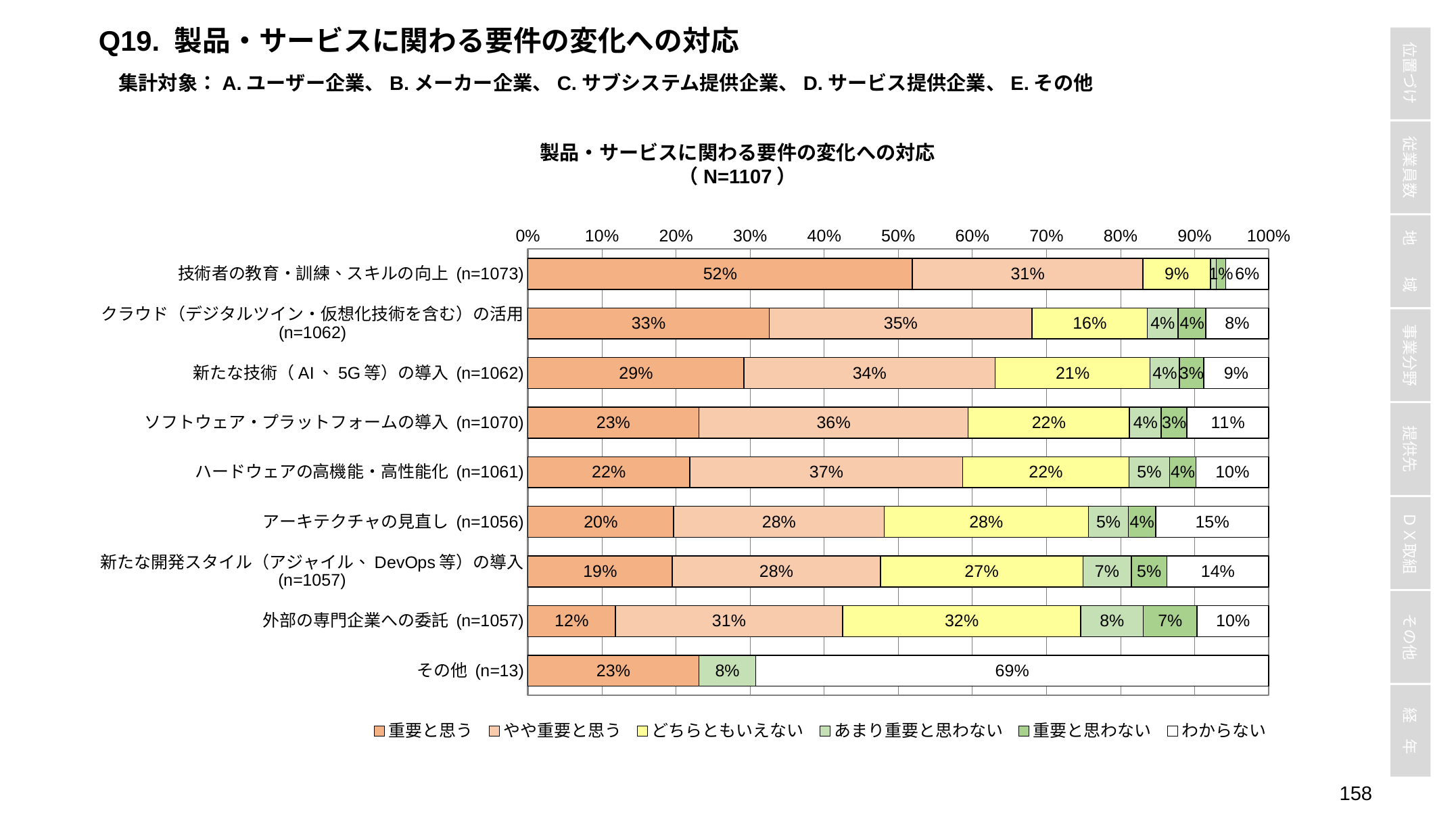

Q19. 製品・サービスに関わる要件の変化への対応
集計対象：A.ユーザー企業、B.メーカー企業、C.サブシステム提供企業、D.サービス提供企業、E.その他
製品・サービスに関わる要件の変化への対応 （N=1107）

### Chart

| Category | 重要と思う | やや重要と思う | どちらともいえない | あまり重要と思わない | 重要と思わない | わからない |
|---|---|---|---|---|---|---|
| 技術者の教育・訓練、スキルの向上 (n=1073) | 0.5191053122087604 | 0.31127679403541475 | 0.09133271202236719 | 0.007455731593662628 | 0.0130475302889096 | 0.05778191985088537 |
| クラウド（デジタルツイン・仮想化技術を含む）の活用 (n=1062) | 0.3258003766478343 | 0.3549905838041431 | 0.1553672316384181 | 0.04143126177024482 | 0.03766478342749529 | 0.0847457627118644 |
| 新たな技術（AI、5G等）の導入 (n=1062) | 0.2919020715630885 | 0.3389830508474576 | 0.20903954802259886 | 0.03954802259887006 | 0.03295668549905838 | 0.08757062146892655 |
| ソフトウェア・プラットフォームの導入 (n=1070) | 0.2308411214953271 | 0.36355140186915885 | 0.2177570093457944 | 0.04299065420560748 | 0.03457943925233645 | 0.1102803738317757 |
| ハードウェアの高機能・高性能化 (n=1061) | 0.21866163996229973 | 0.3685202639019793 | 0.22431668237511782 | 0.05466540999057493 | 0.03581526861451461 | 0.09802073515551367 |
| アーキテクチャの見直し (n=1056) | 0.19696969696969696 | 0.2840909090909091 | 0.2755681818181818 | 0.05397727272727273 | 0.036931818181818184 | 0.15246212121212122 |
| 新たな開発スタイル（アジャイル、DevOps等）の導入 (n=1057) | 0.19489120151371808 | 0.28098391674550616 | 0.27341532639545885 | 0.065279091769158 | 0.048249763481551564 | 0.13718070009460737 |
| 外部の専門企業への委託 (n=1057) | 0.11825922421948912 | 0.3065279091769158 | 0.3216650898770104 | 0.08420056764427625 | 0.0728476821192053 | 0.09649952696310313 |
| その他 (n=13) | 0.23076923076923078 | 0.0 | 0.0 | 0.07692307692307693 | 0.0 | 0.6923076923076923 |
158